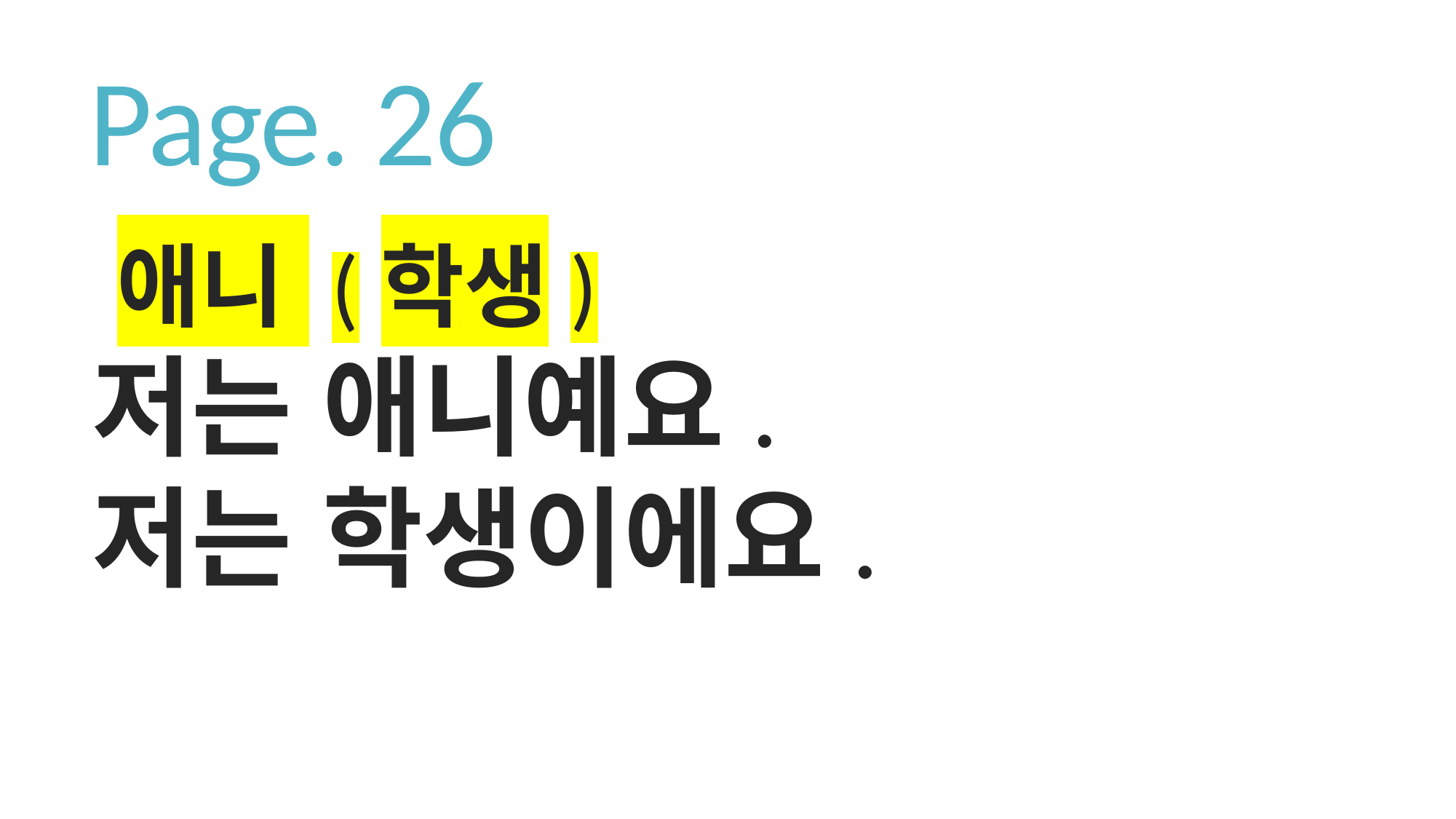

# Page. 26
애니 (학생)
저는 애니예요.
저는 학생이에요.